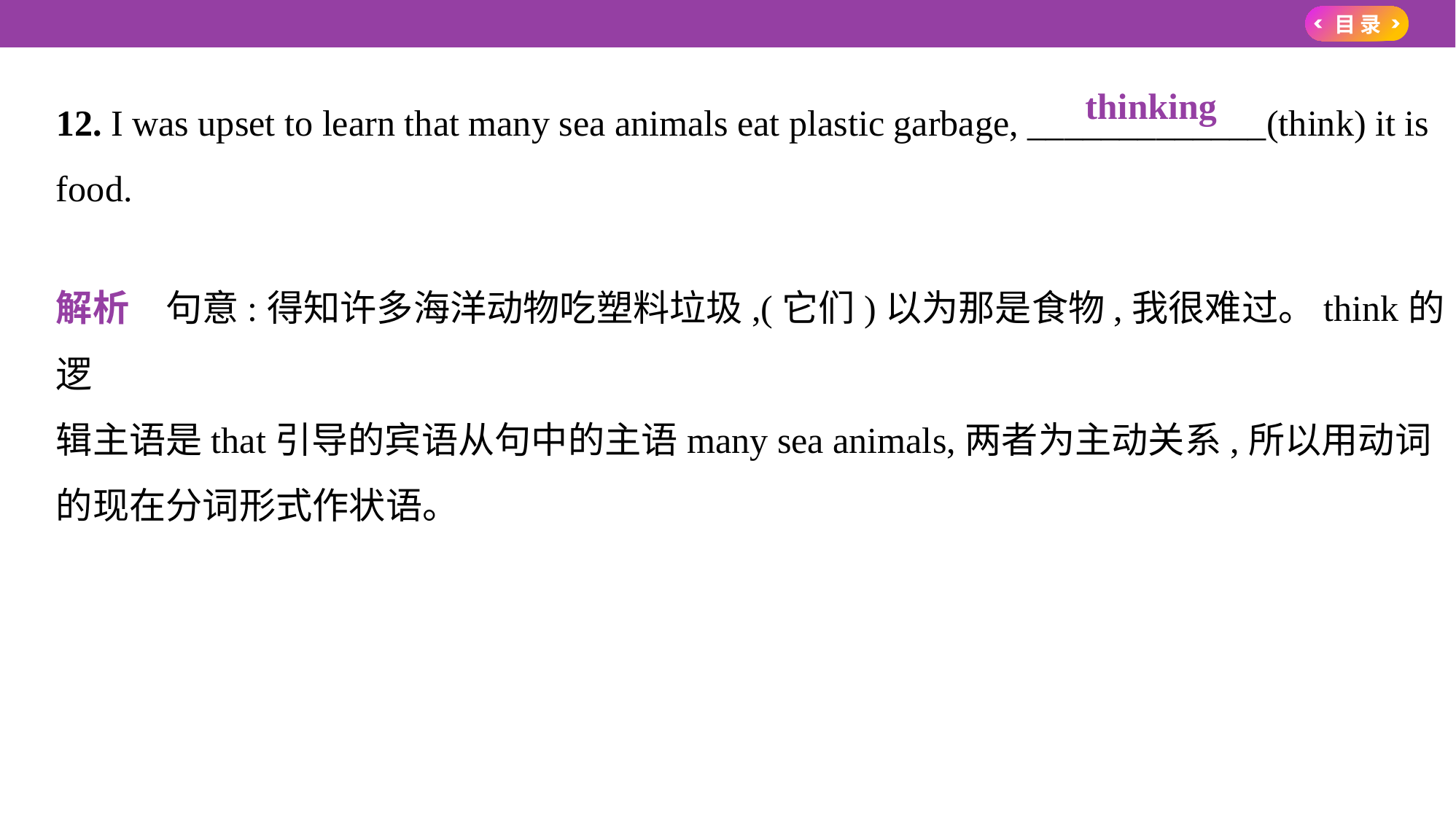

12. I was upset to learn that many sea animals eat plastic garbage, _____________(think) it is
food.

解析　句意:得知许多海洋动物吃塑料垃圾,(它们)以为那是食物,我很难过。think的逻
辑主语是that引导的宾语从句中的主语many sea animals,两者为主动关系,所以用动词
的现在分词形式作状语。
　thinking